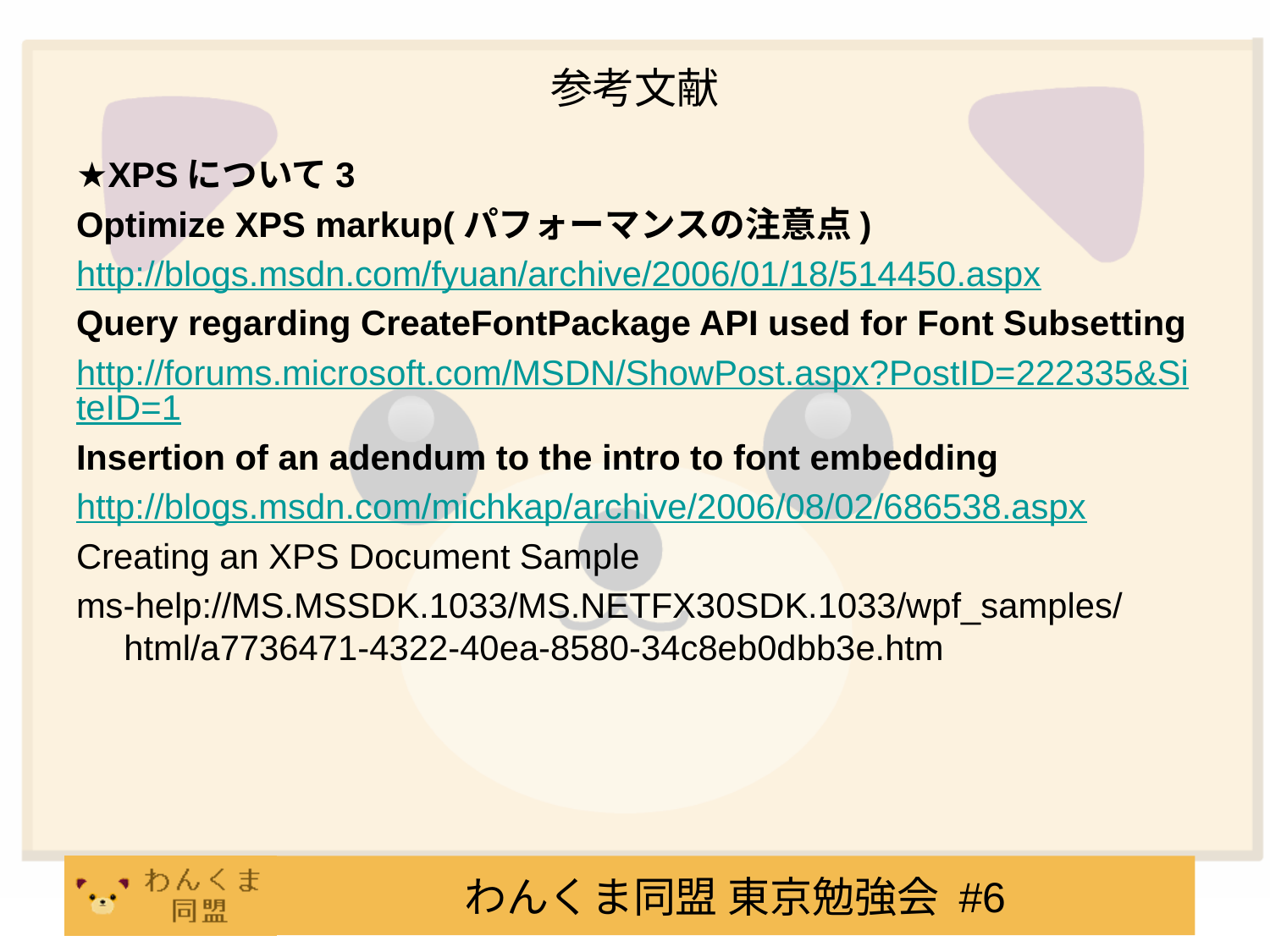

# 参考文献
★XPSについて3
Optimize XPS markup(パフォーマンスの注意点)
http://blogs.msdn.com/fyuan/archive/2006/01/18/514450.aspx
Query regarding CreateFontPackage API used for Font Subsetting
http://forums.microsoft.com/MSDN/ShowPost.aspx?PostID=222335&SiteID=1
Insertion of an adendum to the intro to font embedding
http://blogs.msdn.com/michkap/archive/2006/08/02/686538.aspx
Creating an XPS Document Sample
ms-help://MS.MSSDK.1033/MS.NETFX30SDK.1033/wpf_samples/html/a7736471-4322-40ea-8580-34c8eb0dbb3e.htm